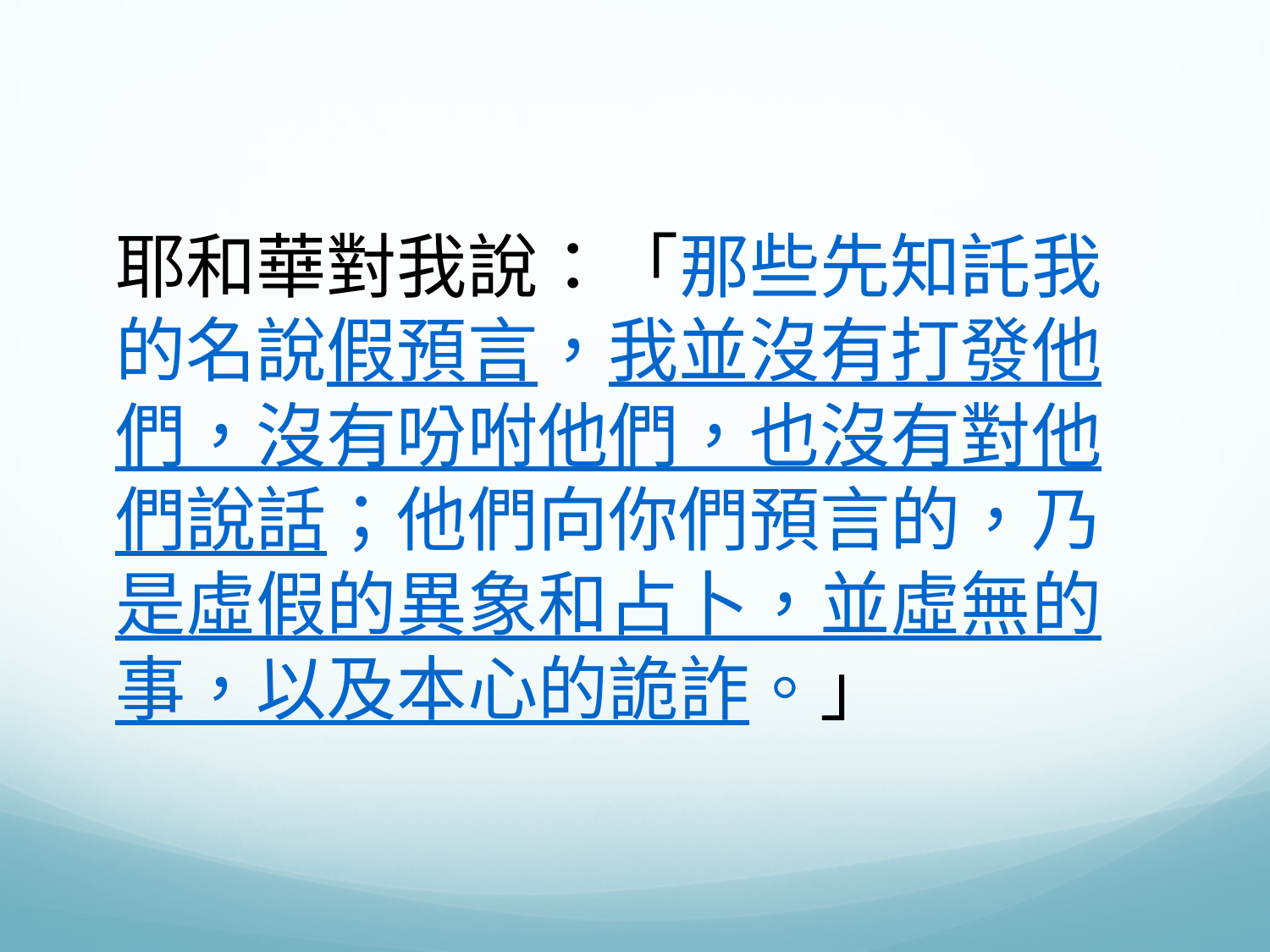

耶和華對我說：「那些先知託我的名說假預言，我並沒有打發他們，沒有吩咐他們，也沒有對他們說話；他們向你們預言的，乃是虛假的異象和占卜，並虛無的事，以及本心的詭詐。」